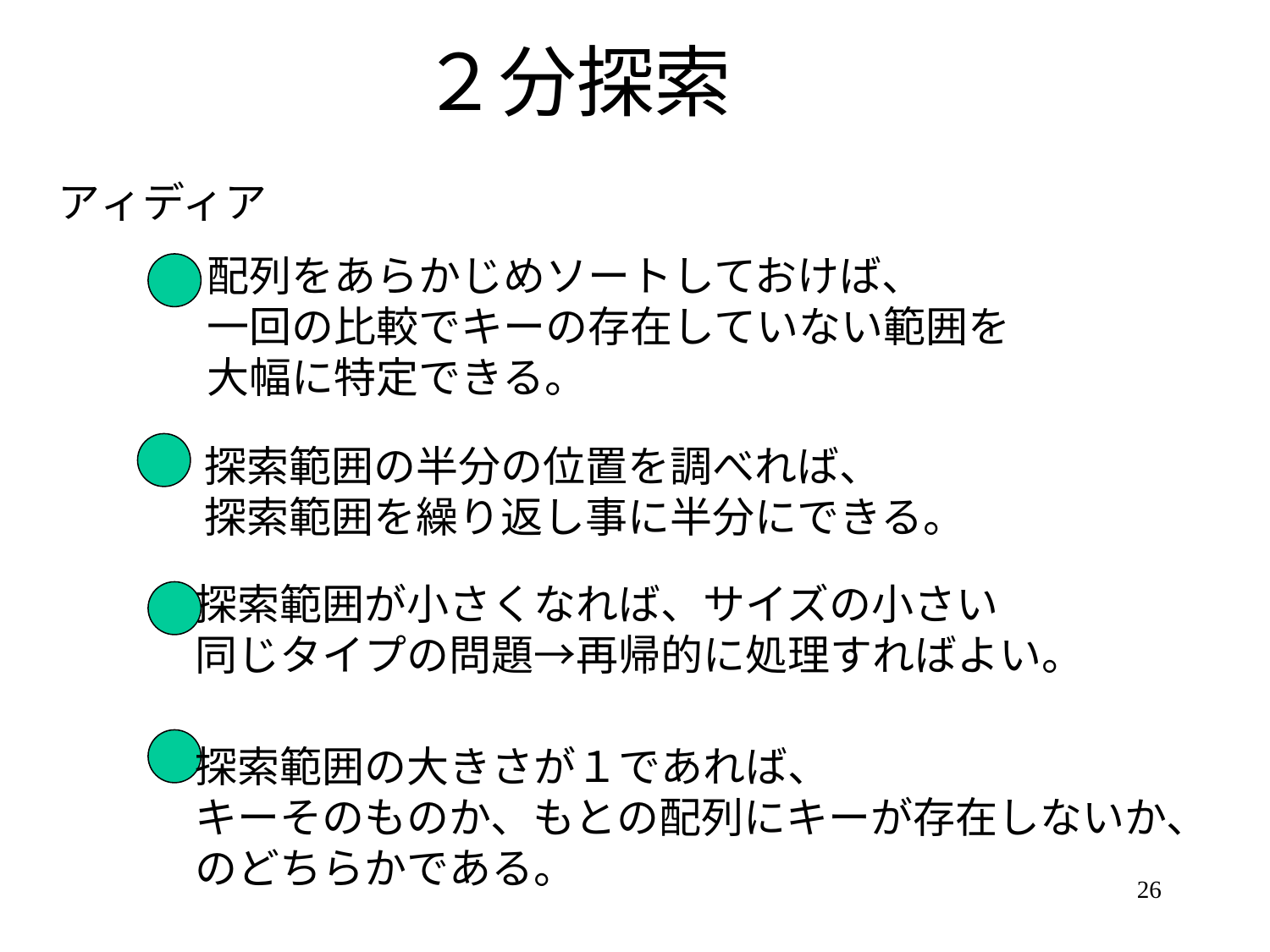

# ２分探索
アィディア
配列をあらかじめソートしておけば、
一回の比較でキーの存在していない範囲を
大幅に特定できる。

探索範囲の半分の位置を調べれば、
探索範囲を繰り返し事に半分にできる。
探索範囲が小さくなれば、サイズの小さい
同じタイプの問題→再帰的に処理すればよい。

探索範囲の大きさが１であれば、
キーそのものか、もとの配列にキーが存在しないか、
のどちらかである。
26